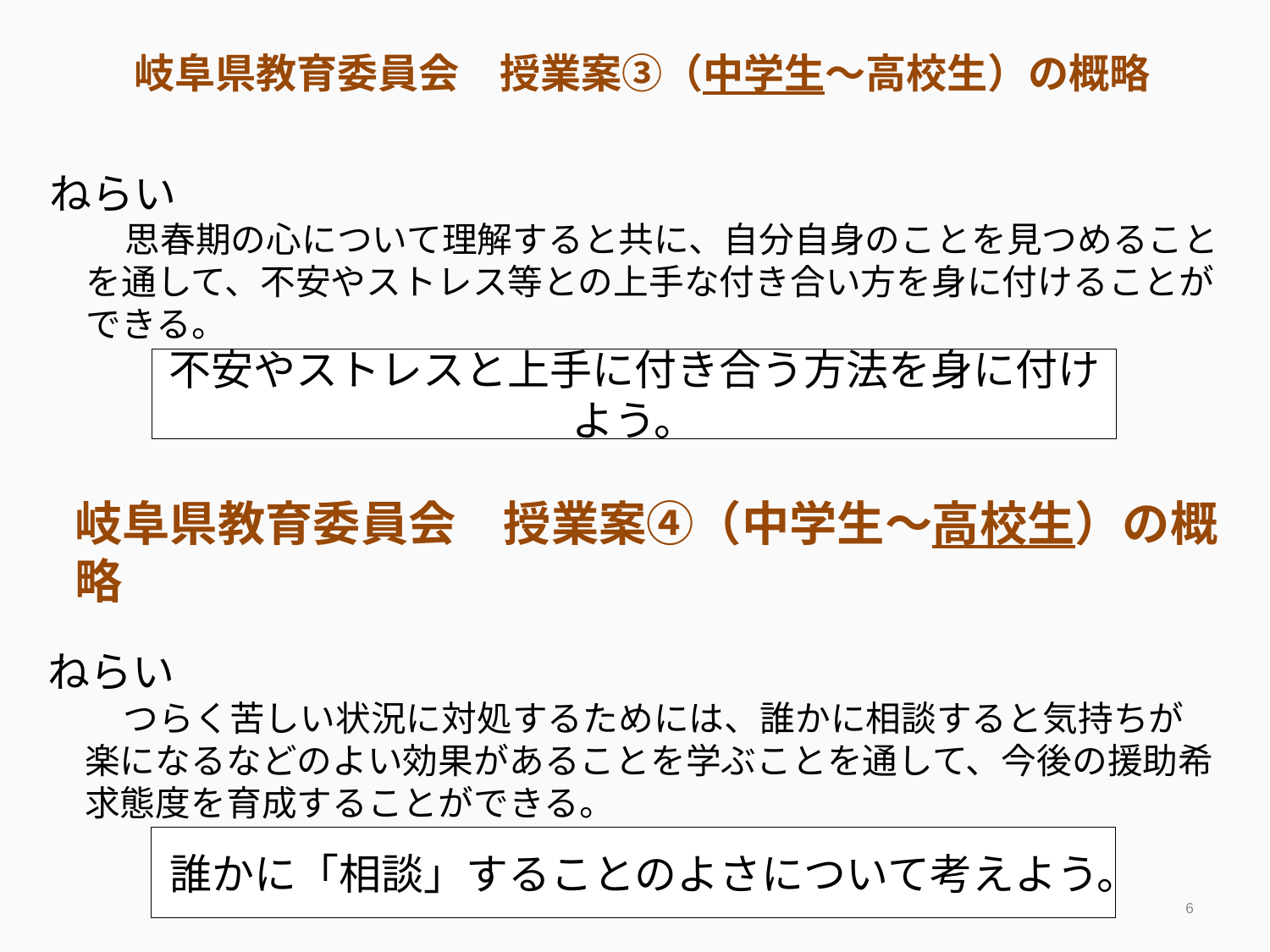

岐阜県教育委員会　授業案③（中学生～高校生）の概略
ねらい
思春期の心について理解すると共に、自分自身のことを見つめることを通して、不安やストレス等との上手な付き合い方を身に付けることができる。
不安やストレスと上手に付き合う方法を身に付けよう。
岐阜県教育委員会　授業案④（中学生～高校生）の概略
ねらい
つらく苦しい状況に対処するためには、誰かに相談すると気持ちが楽になるなどのよい効果があることを学ぶことを通して、今後の援助希求態度を育成することができる。
誰かに「相談」することのよさについて考えよう。
6